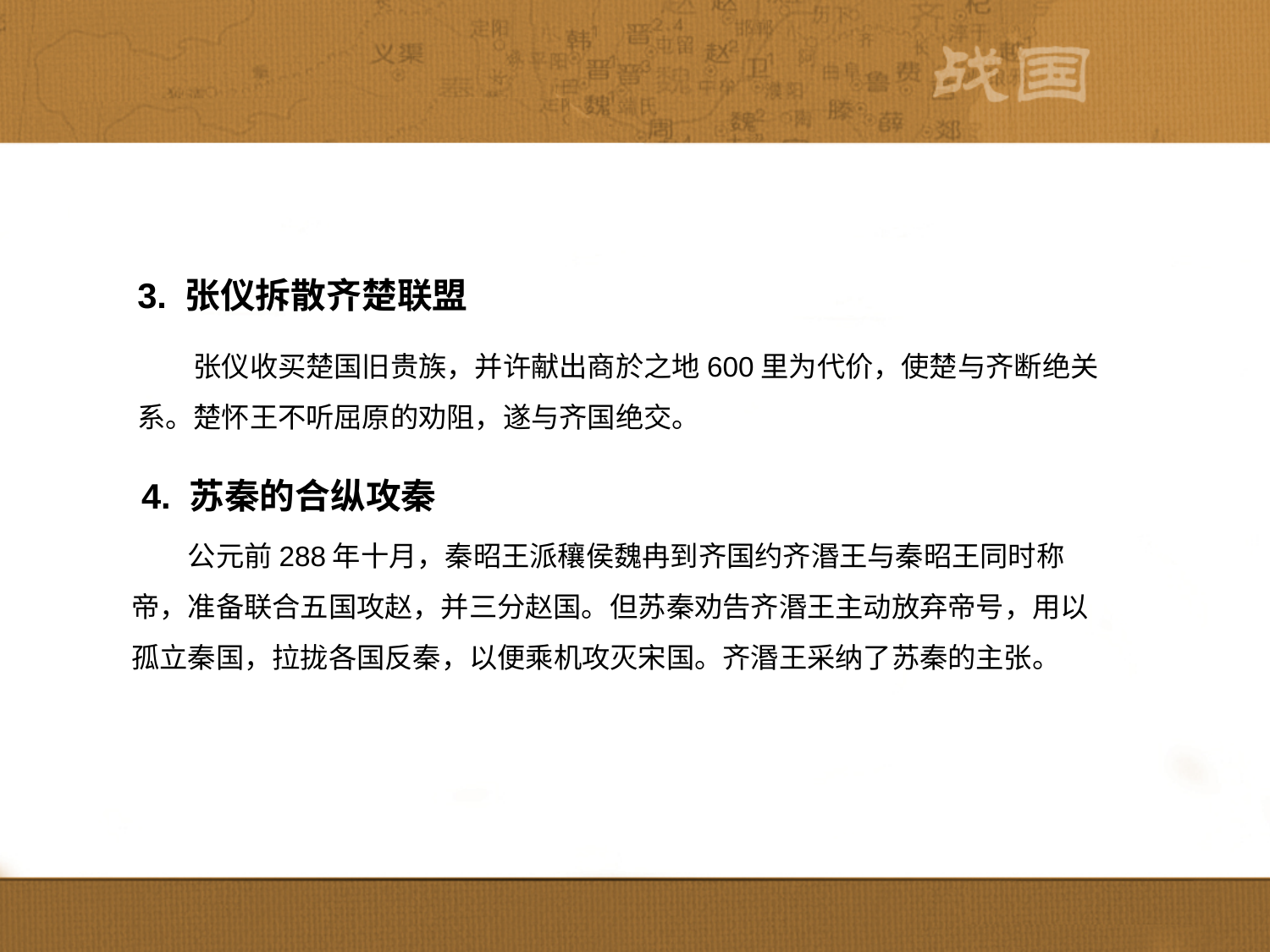

3. 张仪拆散齐楚联盟
　　张仪收买楚国旧贵族，并许献出商於之地600里为代价，使楚与齐断绝关系。楚怀王不听屈原的劝阻，遂与齐国绝交。
4. 苏秦的合纵攻秦
　　公元前288年十月，秦昭王派穰侯魏冉到齐国约齐湣王与秦昭王同时称帝，准备联合五国攻赵，并三分赵国。但苏秦劝告齐湣王主动放弃帝号，用以孤立秦国，拉拢各国反秦，以便乘机攻灭宋国。齐湣王采纳了苏秦的主张。